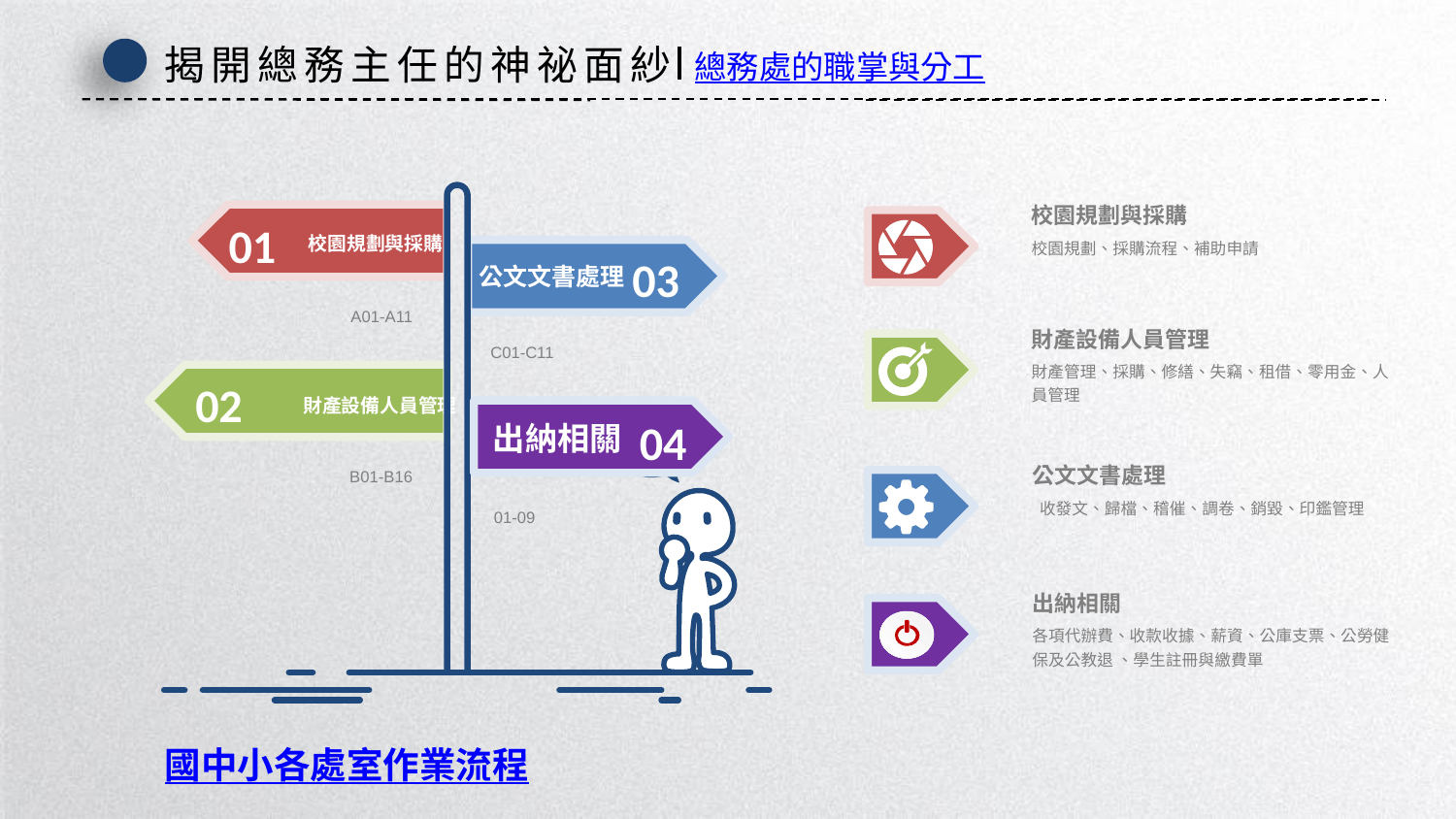

揭開總務主任的神祕面紗

總務處的職掌與分工

01
校園規劃與採購

03
公文文書處理
A01-A11
C01-C11

02
財產設備人員管理

B01-B16

校園規劃與採購
校園規劃、採購流程、補助申請

財產設備人員管理
財產管理、採購、修繕、失竊、租借、零用金、人員管理

04
出納相關
01-09
公文文書處理
 收發文、歸檔、稽催、調卷、銷毀、印鑑管理

出納相關
各項代辦費、收款收據、薪資、公庫支票、公勞健保及公教退 、學生註冊與繳費單

國中小各處室作業流程